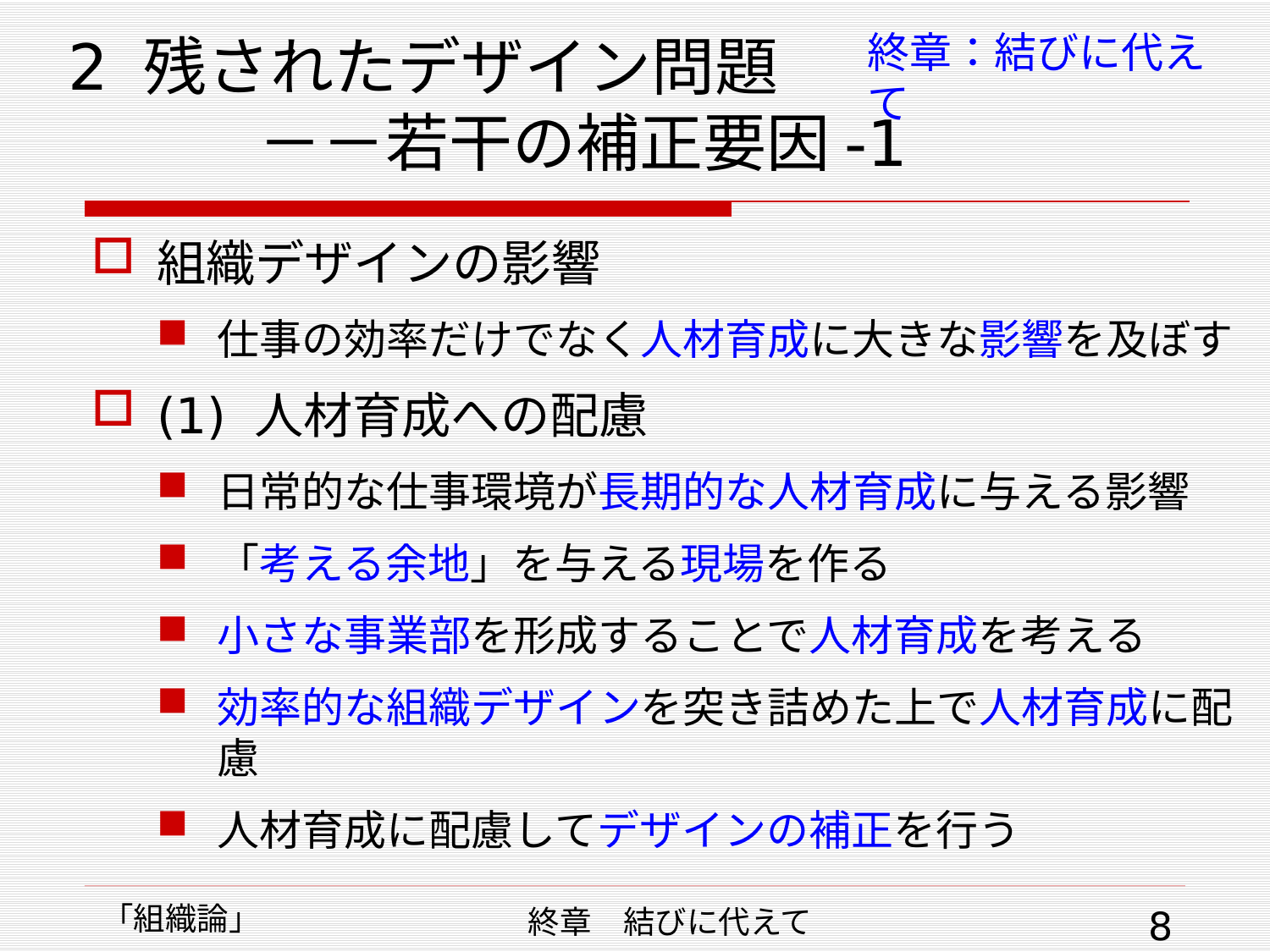

# 2 残されたデザイン問題 　　　－－若干の補正要因-1
終章：結びに代えて
組織デザインの影響
仕事の効率だけでなく人材育成に大きな影響を及ぼす
(1) 人材育成への配慮
日常的な仕事環境が長期的な人材育成に与える影響
「考える余地」を与える現場を作る
小さな事業部を形成することで人材育成を考える
効率的な組織デザインを突き詰めた上で人材育成に配慮
人材育成に配慮してデザインの補正を行う
「組織論」
終章　結びに代えて
8